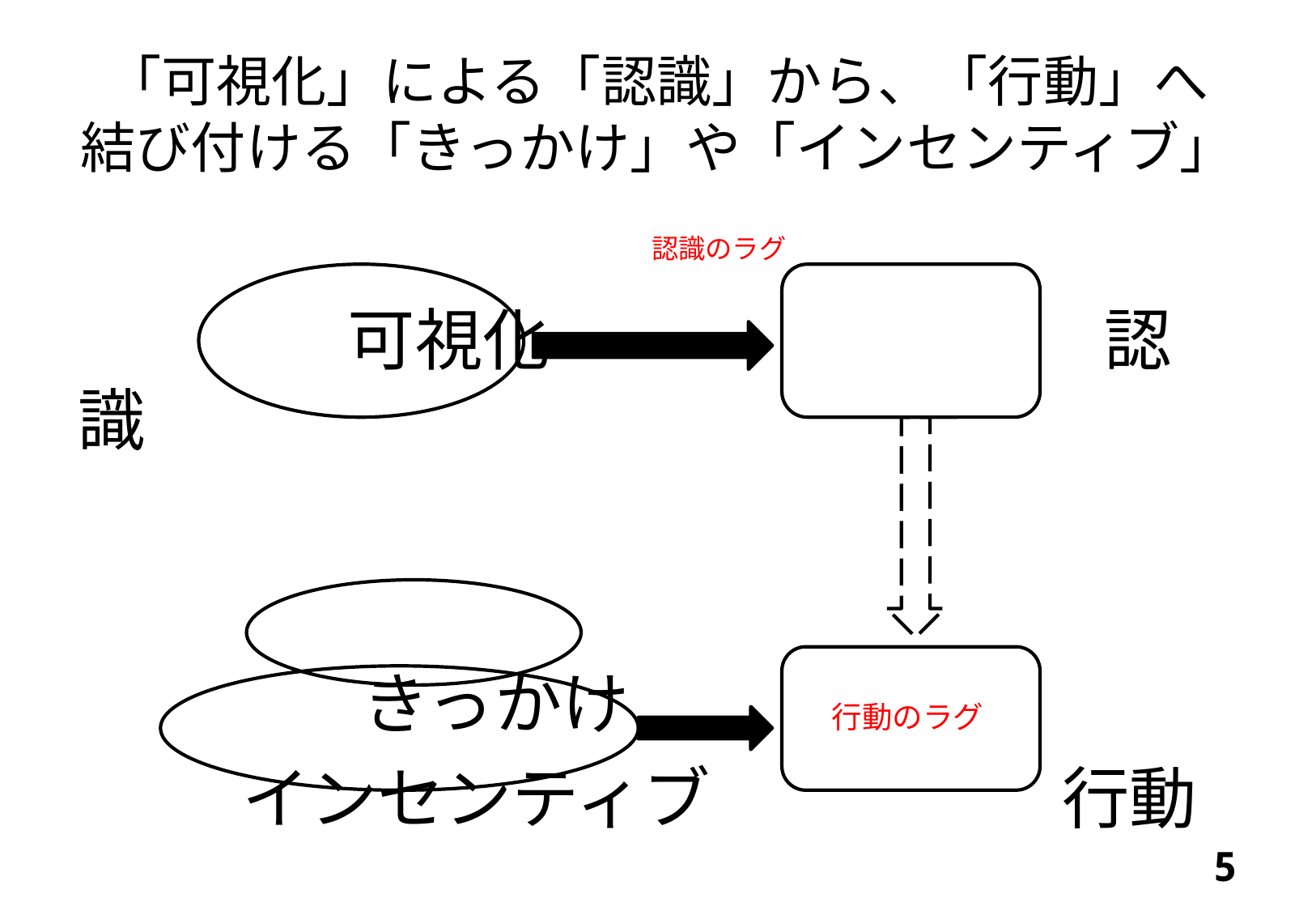

# 「可視化」による「認識」から、「行動」へ 結び付ける「きっかけ」や「インセンティブ」

　　　　　可視化　　　　　　　　 認識

　　　　 きっかけ　　　行動のラグ
　　  インセンティブ　　　　 　行動
認識のラグ

5